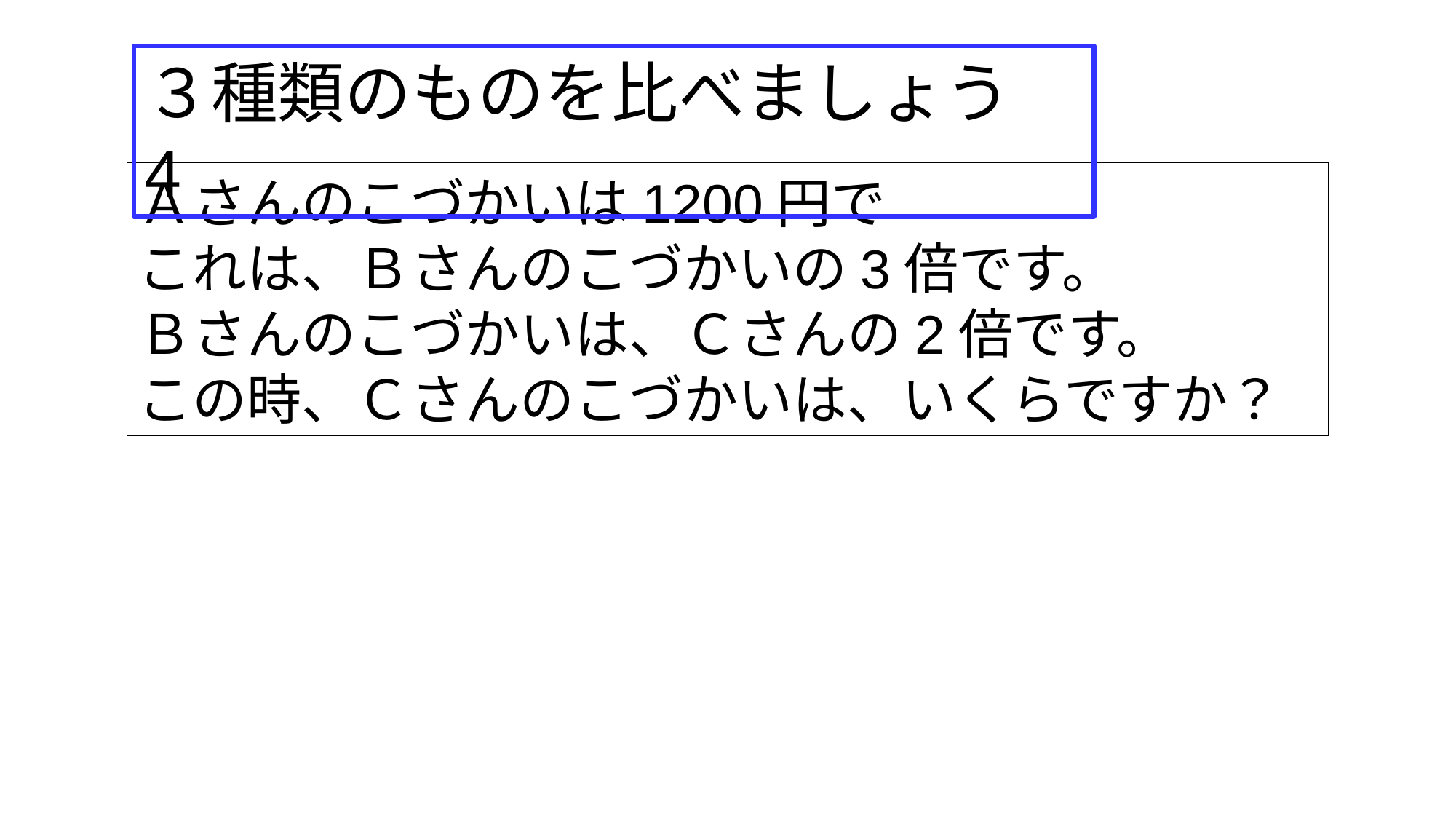

３種類のものを比べましょう4
Ａさんのこづかいは1200円で
これは、Ｂさんのこづかいの3倍です。
Ｂさんのこづかいは、Ｃさんの2倍です。
この時、Ｃさんのこづかいは、いくらですか？